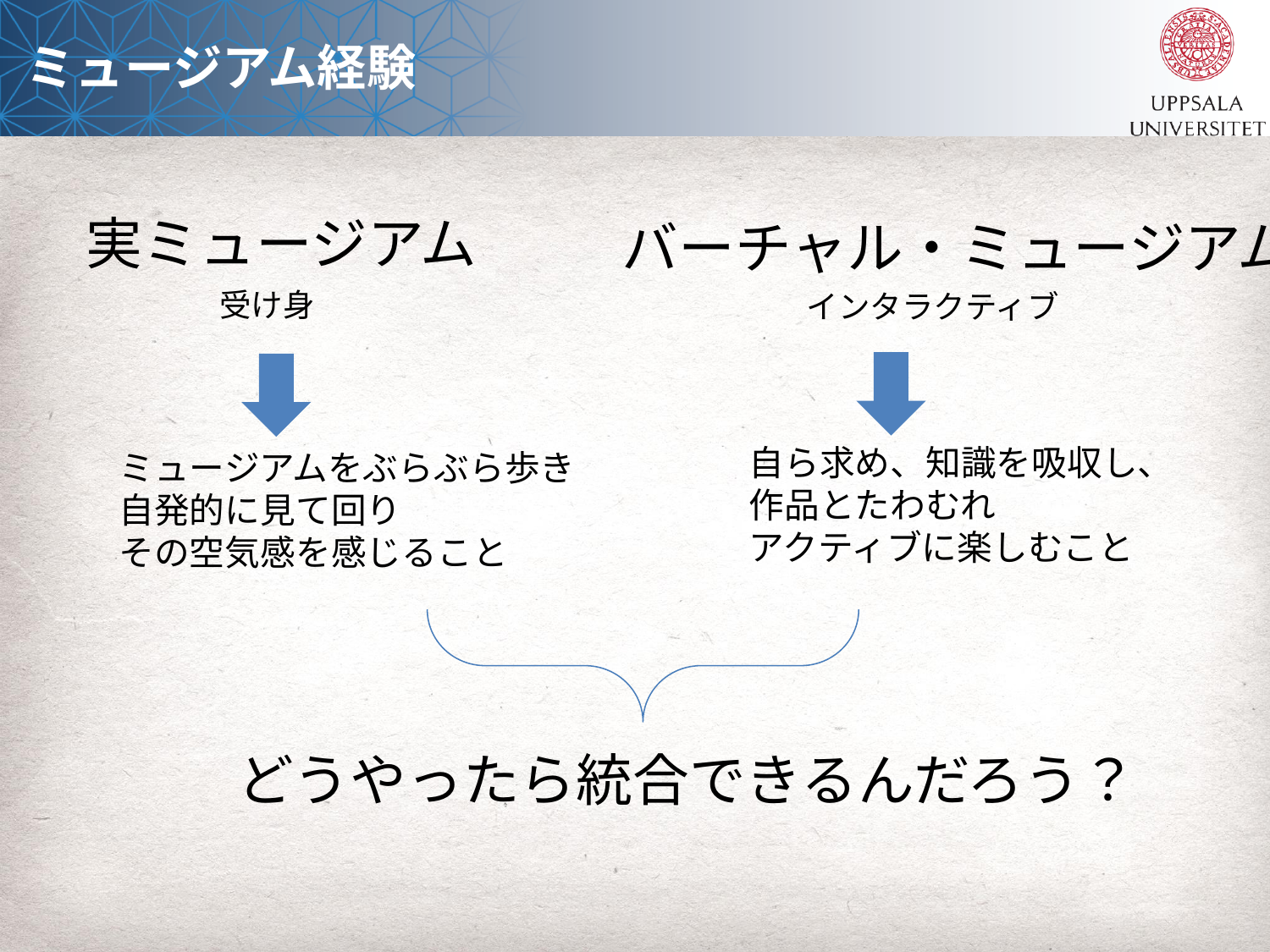

ミュージアム経験
実ミュージアム
バーチャル・ミュージアム
受け身
インタラクティブ

自ら求め、知識を吸収し、
作品とたわむれ
アクティブに楽しむこと

ミュージアムをぶらぶら歩き
自発的に見て回り
その空気感を感じること

どうやったら統合できるんだろう？